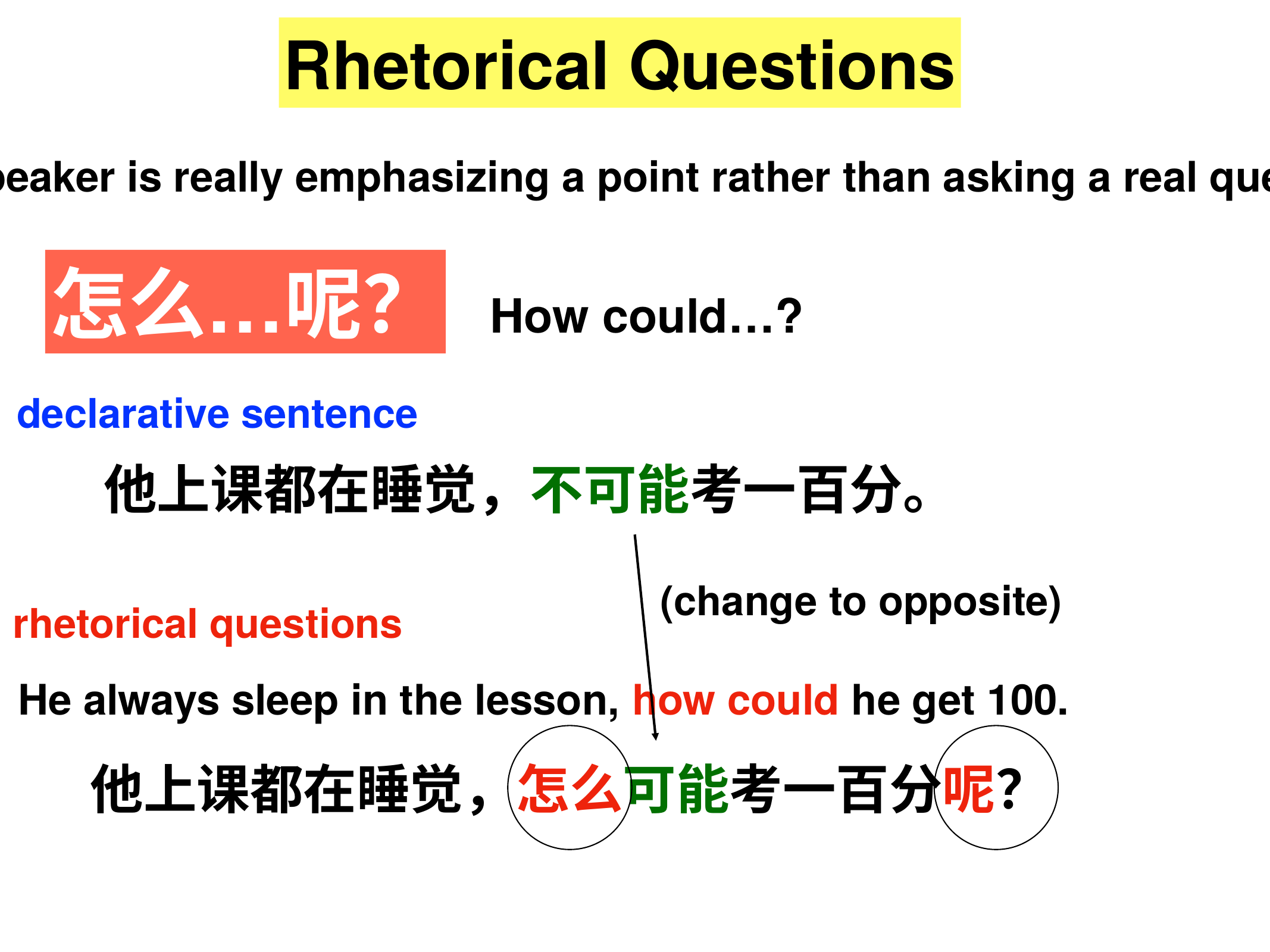

Rhetorical Questions
The speaker is really emphasizing a point rather than asking a real question.
怎么…呢？
How could…?
declarative sentence
他上课都在睡觉，不可能考一百分。

(change to opposite)
rhetorical questions
He always sleep in the lesson, how could he get 100.

他上课都在睡觉，怎么可能考一百分呢？